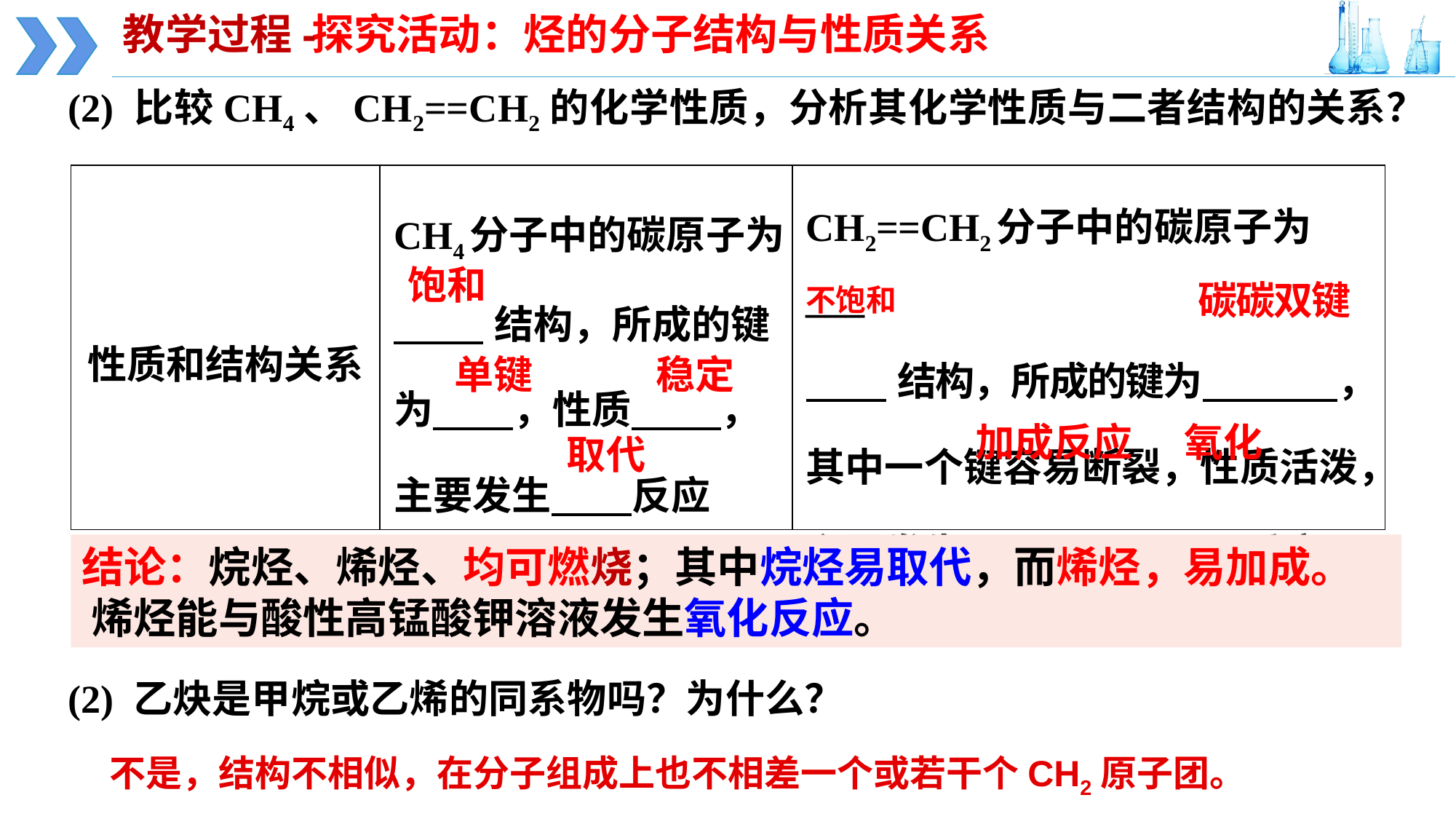

探究活动：烃的分子结构与性质关系
教学过程-
(2) 比较CH4、CH2==CH2的化学性质，分析其化学性质与二者结构的关系？
| 性质和结构关系 | CH4分子中的碳原子为 结构，所成的键为 ，性质 ，主要发生 反应 | CH2==CH2分子中的碳原子为\_\_\_ 结构，所成的键为 ，其中一个键容易断裂，性质活泼，主要发生 、 反应 |
| --- | --- | --- |
饱和
碳碳双键
不饱和
稳定
单键
氧化
加成反应
取代
结论：烷烃、烯烃、均可燃烧；其中烷烃易取代，而烯烃，易加成。     烯烃能与酸性高锰酸钾溶液发生氧化反应。
(2) 乙炔是甲烷或乙烯的同系物吗？为什么？
不是，结构不相似，在分子组成上也不相差一个或若干个CH2原子团。